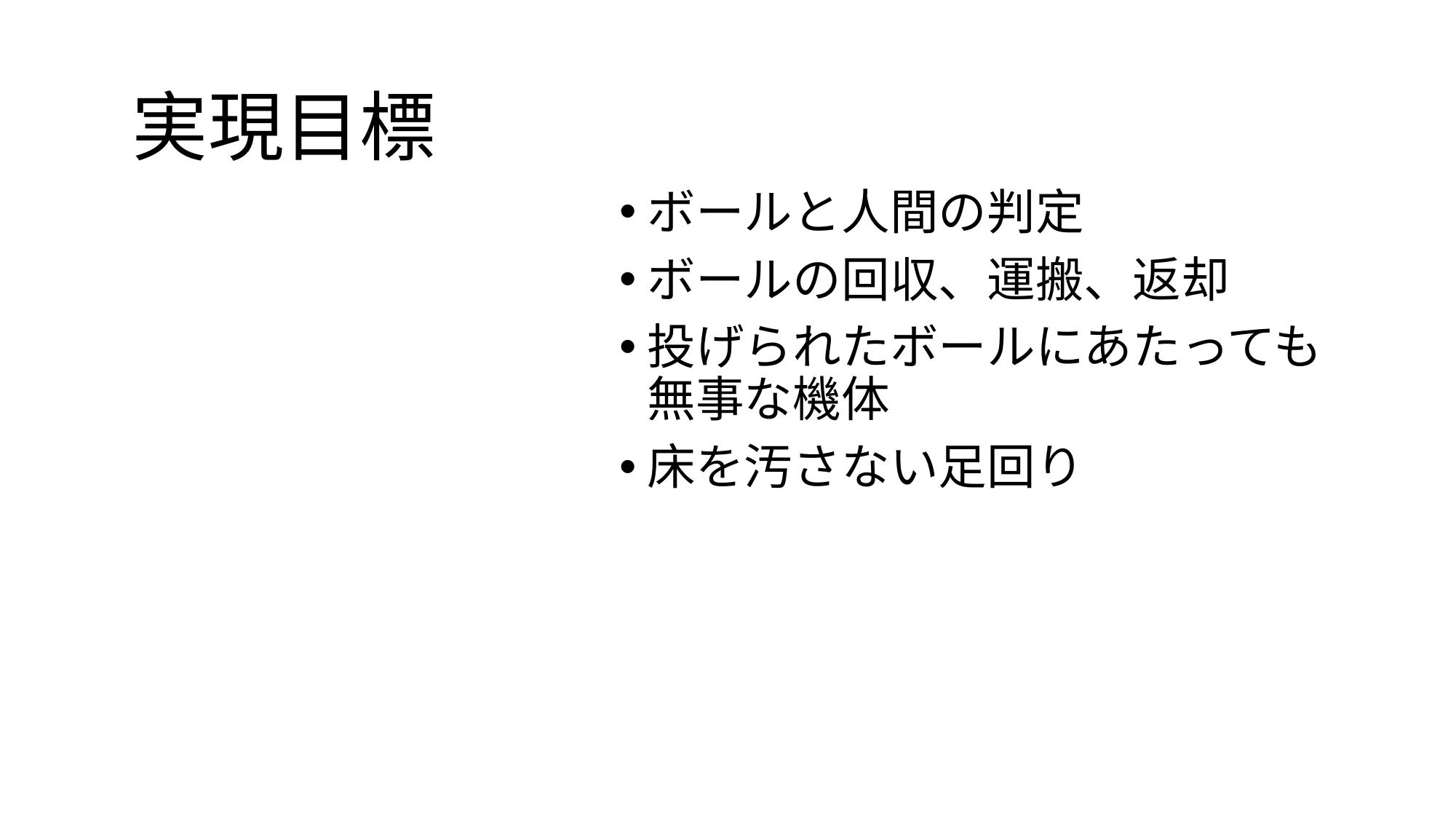

# 実現目標
ボールと人間の判定
ボールの回収、運搬、返却
投げられたボールにあたっても無事な機体
床を汚さない足回り